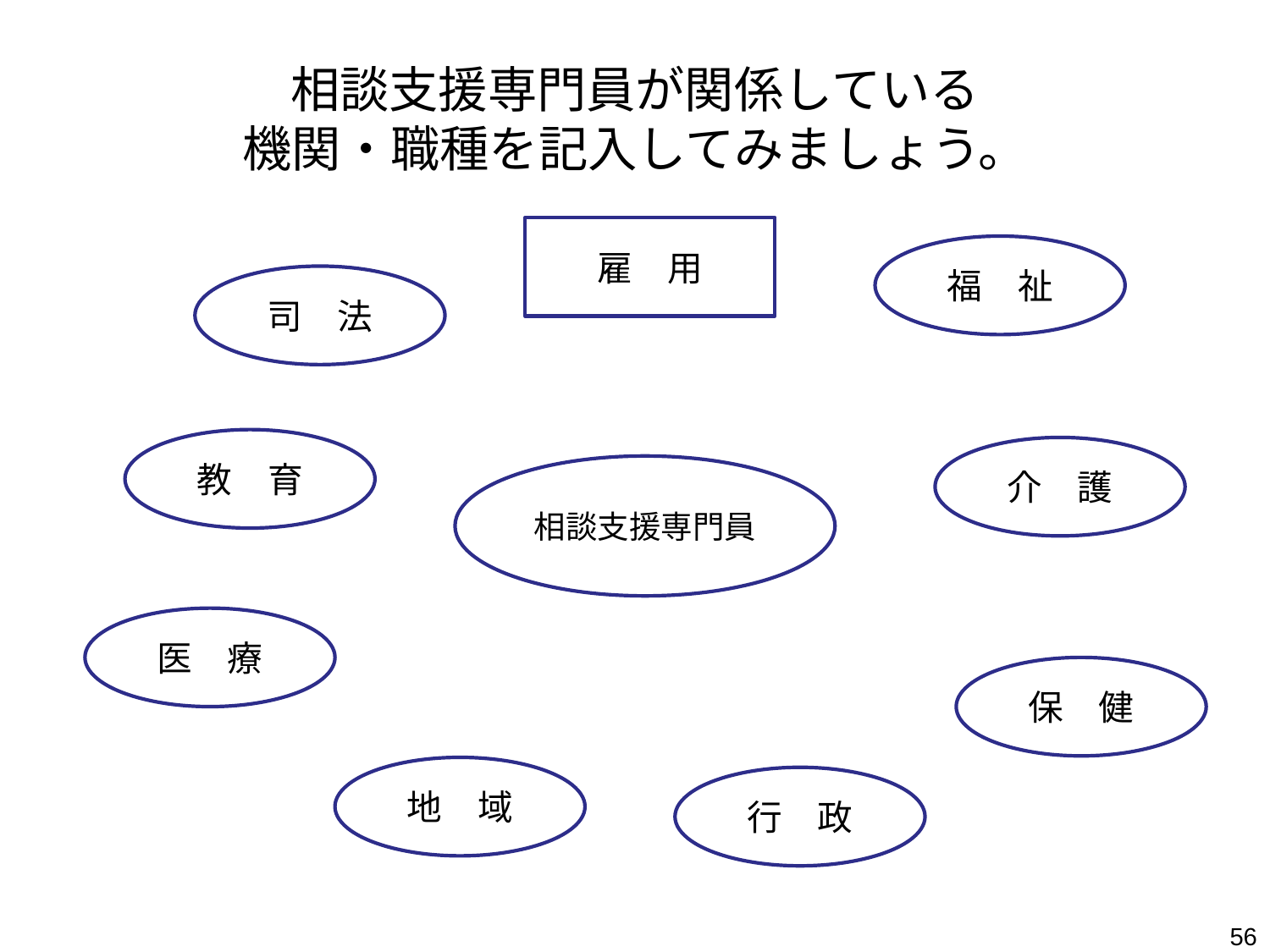

# 相談支援専門員が関係している 機関・職種を記入してみましょう。
雇　用
福　祉
司　法
教　育
介　護
相談支援専門員
医　療
保　健
地　域
行　政
56